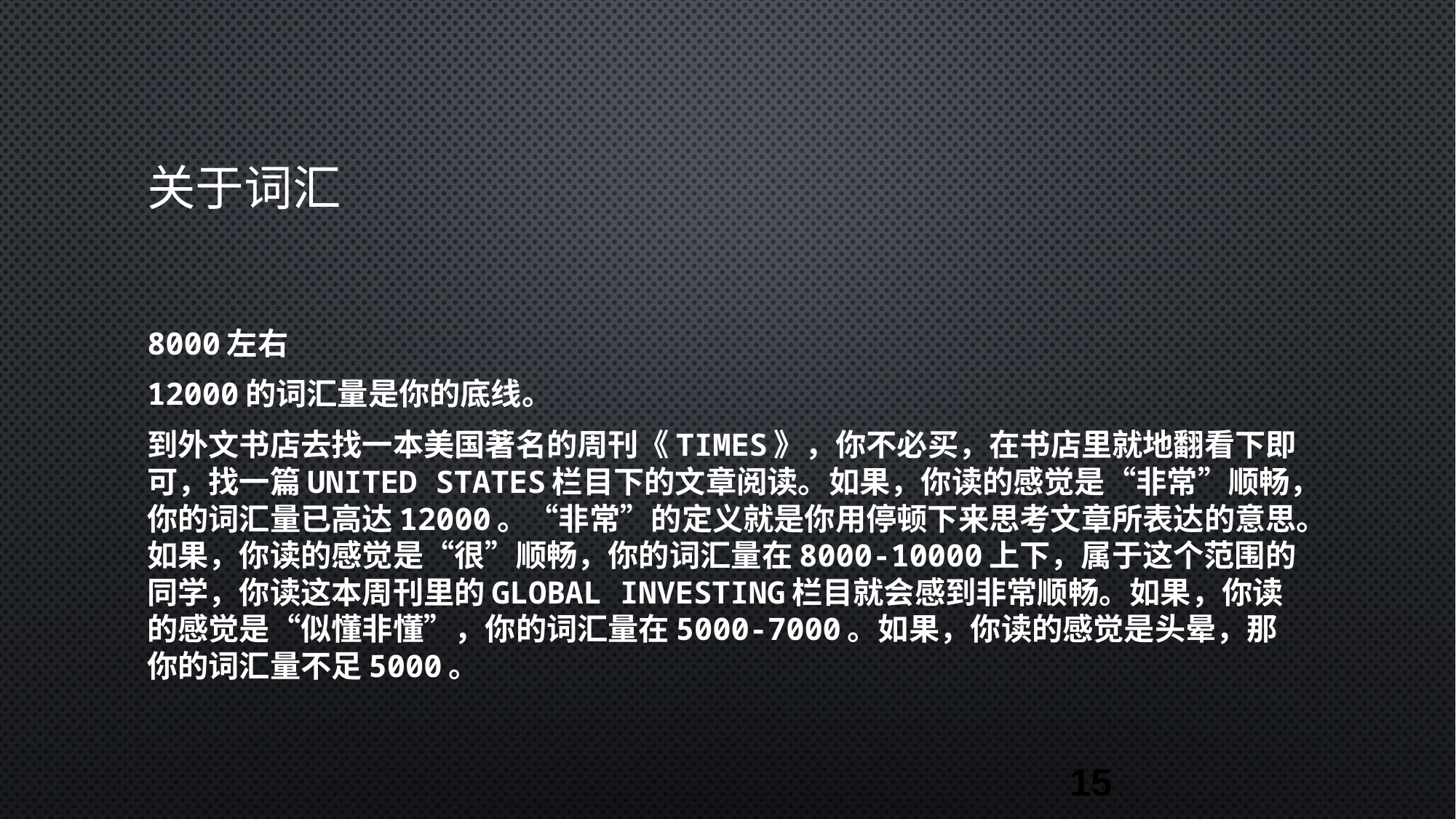

# 关于词汇
8000左右
12000的词汇量是你的底线。
到外文书店去找一本美国著名的周刊《Times》，你不必买，在书店里就地翻看下即可，找一篇UNITED STATES栏目下的文章阅读。如果，你读的感觉是“非常”顺畅，你的词汇量已高达12000。“非常”的定义就是你用停顿下来思考文章所表达的意思。如果，你读的感觉是“很”顺畅，你的词汇量在8000-10000上下，属于这个范围的同学，你读这本周刊里的Global investing栏目就会感到非常顺畅。如果，你读的感觉是“似懂非懂”，你的词汇量在5000-7000。如果，你读的感觉是头晕，那你的词汇量不足5000。

15